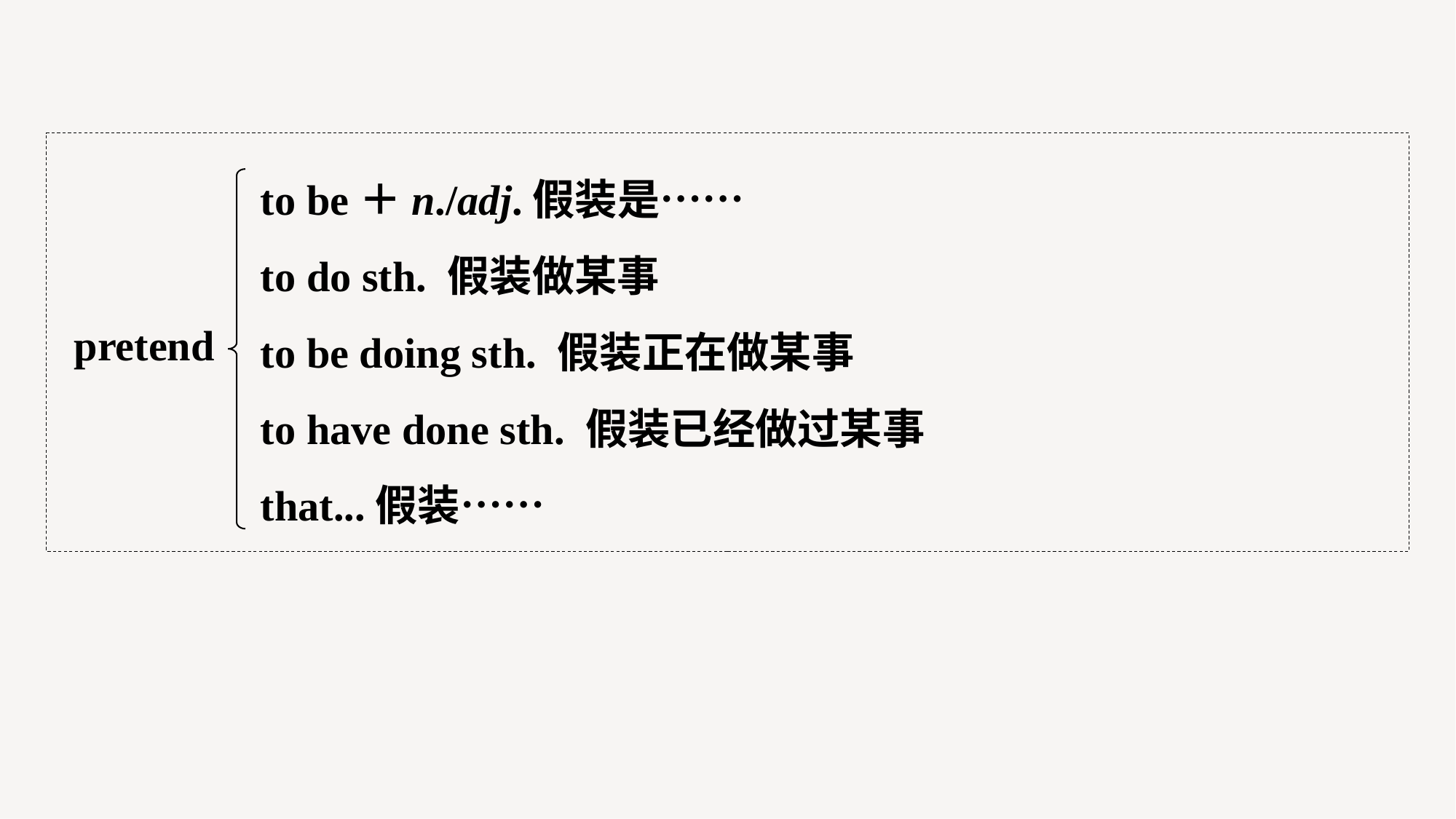

to be＋n./adj.假装是……
to do sth. 假装做某事
to be doing sth. 假装正在做某事
to have done sth. 假装已经做过某事
that...假装……

pretend